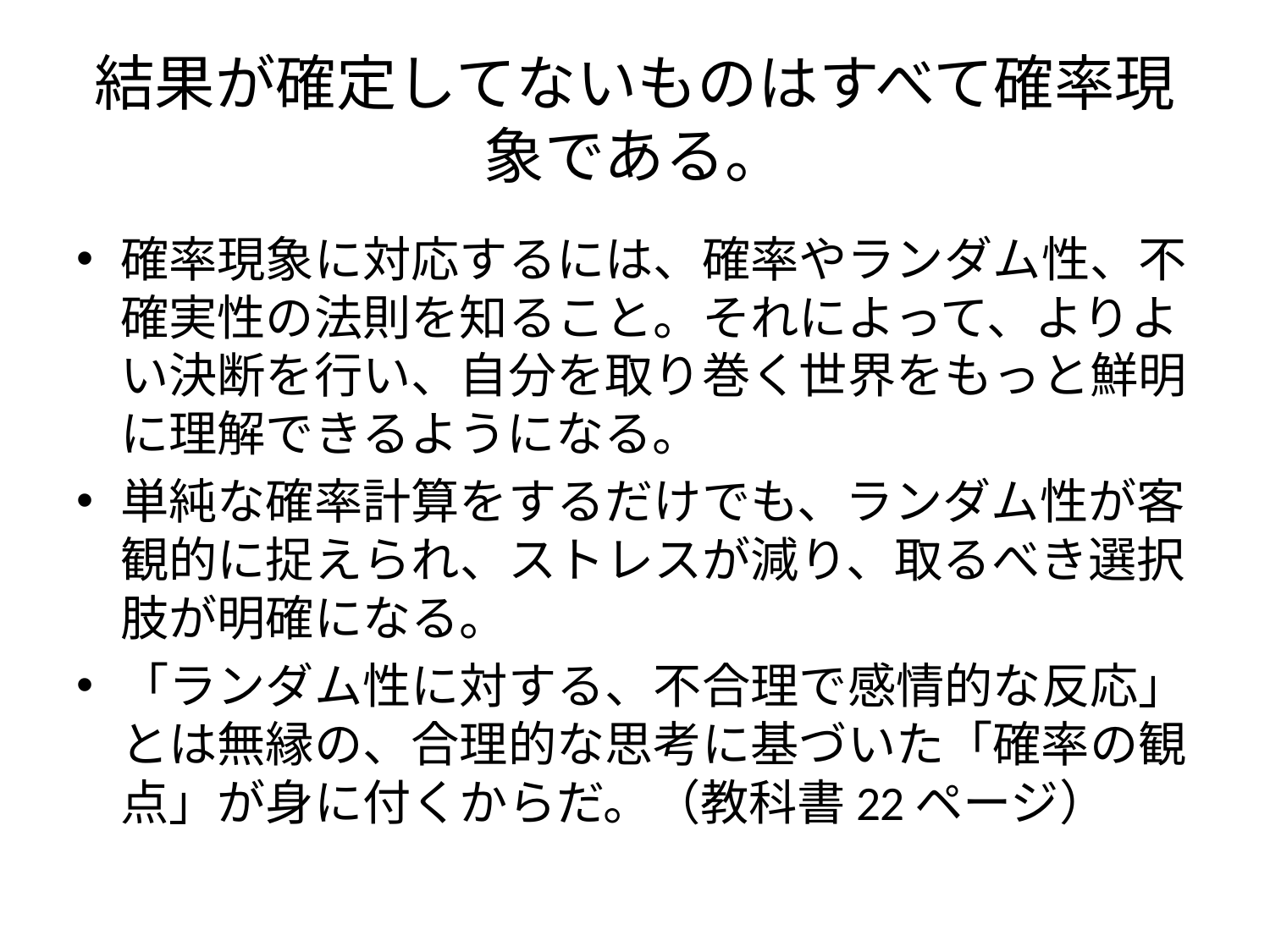

# 結果が確定してないものはすべて確率現象である。
確率現象に対応するには、確率やランダム性、不確実性の法則を知ること。それによって、よりよい決断を行い、自分を取り巻く世界をもっと鮮明に理解できるようになる。
単純な確率計算をするだけでも、ランダム性が客観的に捉えられ、ストレスが減り、取るべき選択肢が明確になる。
「ランダム性に対する、不合理で感情的な反応」とは無縁の、合理的な思考に基づいた「確率の観点」が身に付くからだ。（教科書22ページ）